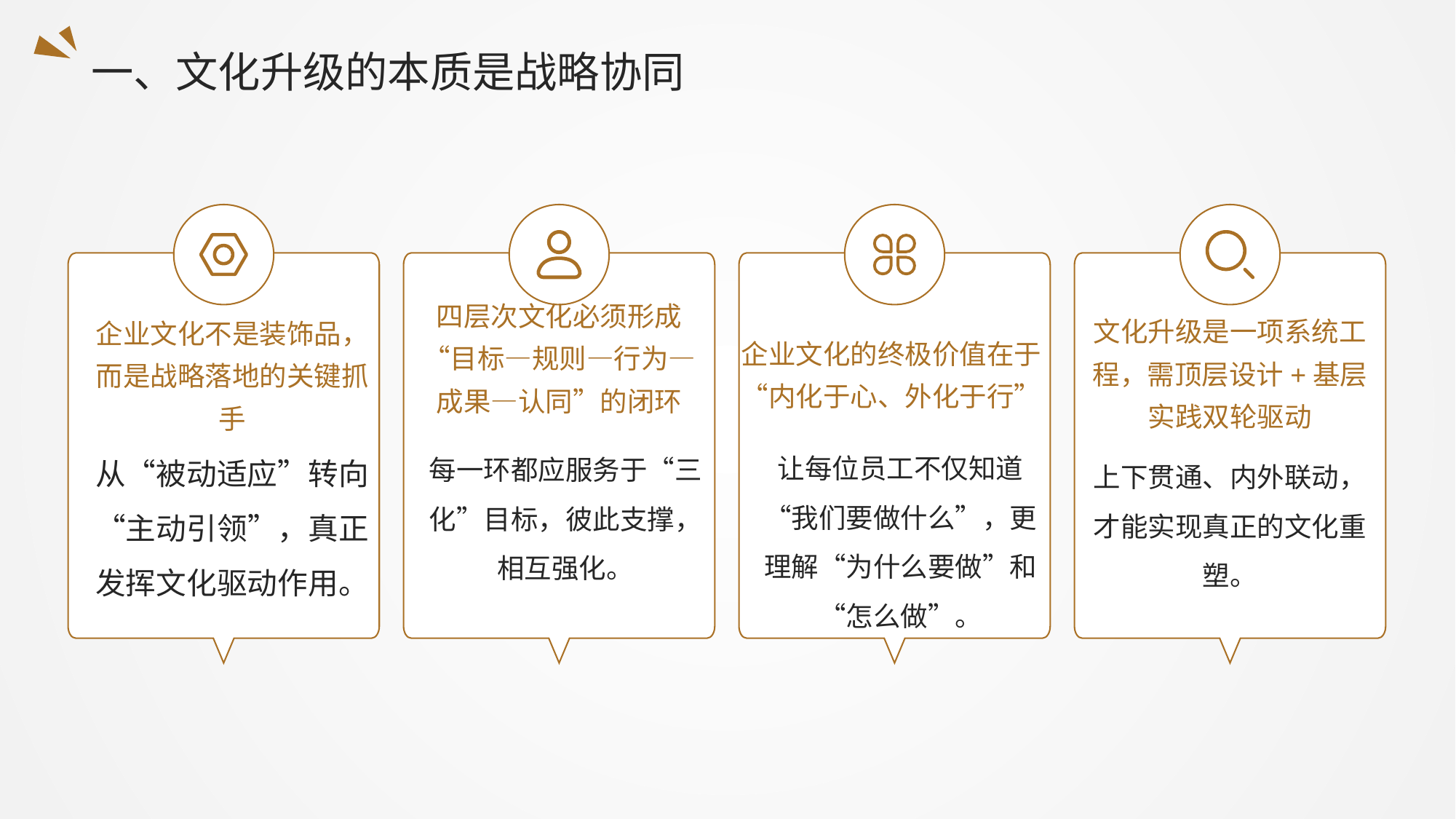

一、文化升级的本质是战略协同

企业文化的终极价值在于“内化于心、外化于行”
四层次文化必须形成“目标—规则—行为—成果—认同”的闭环
文化升级是一项系统工程，需顶层设计+基层实践双轮驱动
企业文化不是装饰品，而是战略落地的关键抓手
让每位员工不仅知道“我们要做什么”，更理解“为什么要做”和“怎么做”。
每一环都应服务于“三化”目标，彼此支撑，相互强化。
从“被动适应”转向“主动引领”，真正发挥文化驱动作用。
上下贯通、内外联动，才能实现真正的文化重塑。